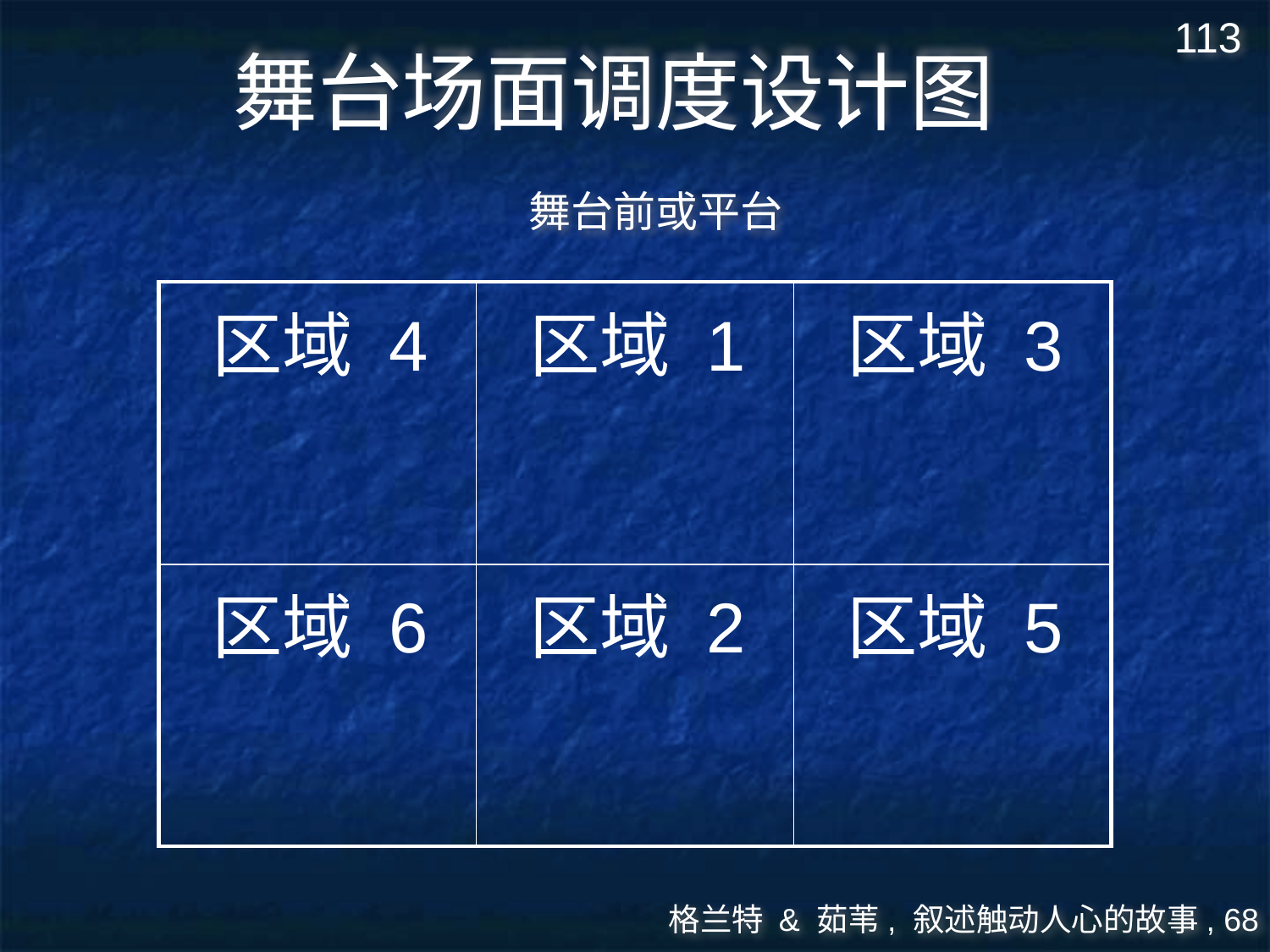

舞台场面调度设计图
113
舞台前或平台
| 区域 4 | 区域 1 | 区域 3 |
| --- | --- | --- |
| 区域 6 | 区域 2 | 区域 5 |
格兰特 & 茹苇, 叙述触动人心的故事, 68